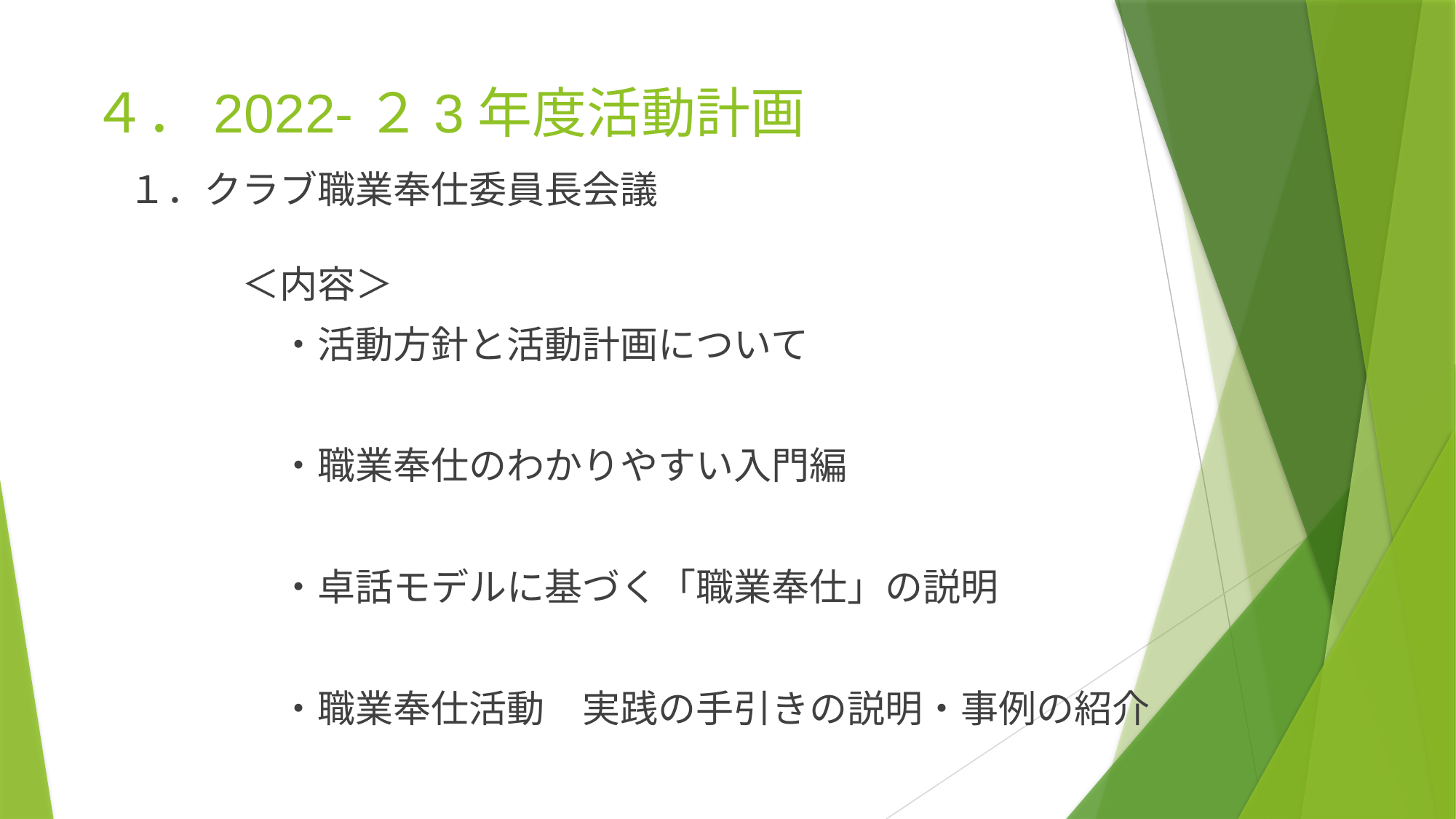

# ４．2022-２3年度活動計画

１．クラブ職業奉仕委員長会議

　　　＜内容＞
　　　　・活動方針と活動計画について

　　　　・職業奉仕のわかりやすい入門編

　　　　・卓話モデルに基づく「職業奉仕」の説明

　　　　・職業奉仕活動　実践の手引きの説明・事例の紹介